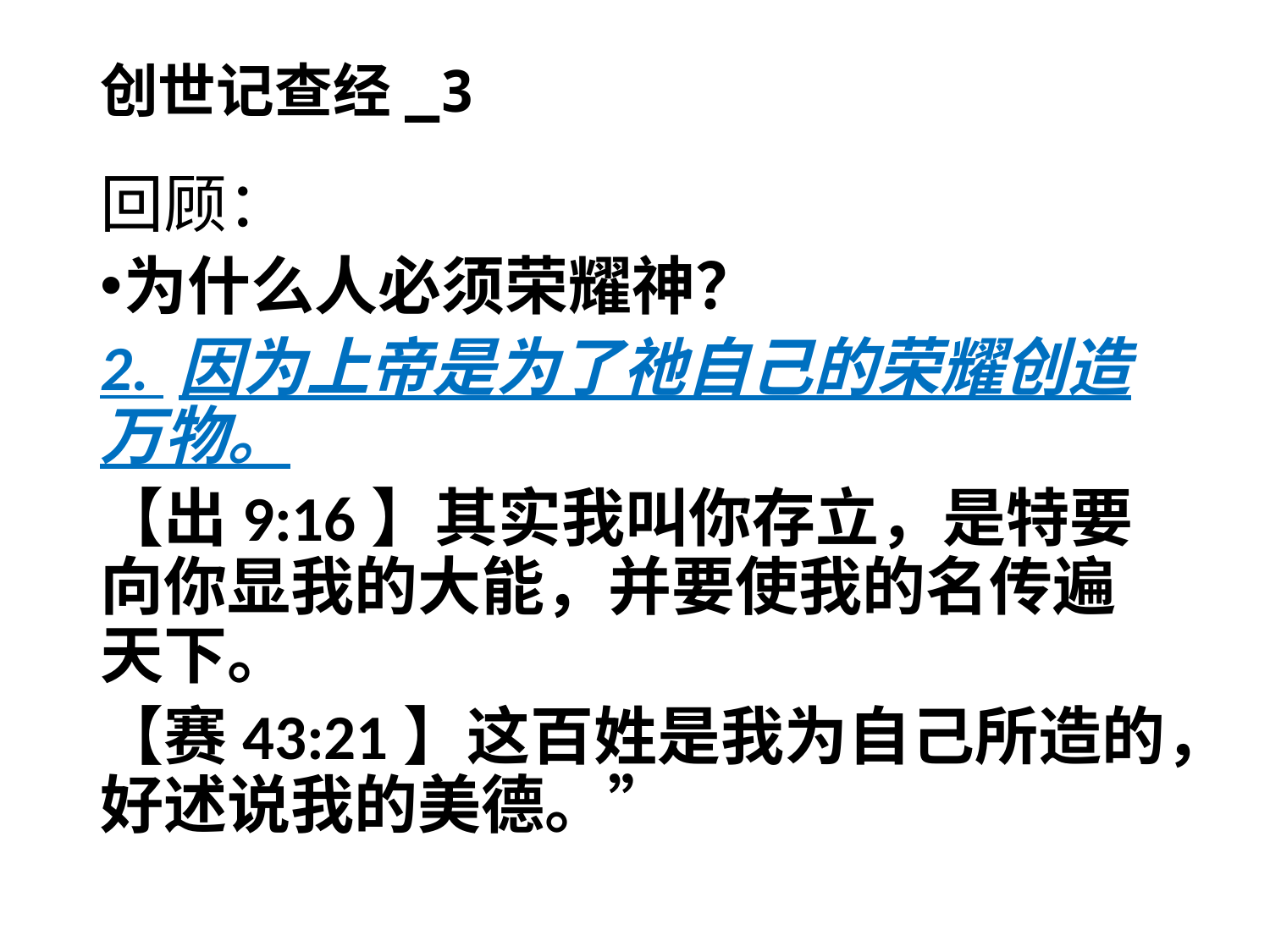

# 创世记查经_3
回顾：
为什么人必须荣耀神？
2. 因为上帝是为了祂自己的荣耀创造万物。
【出9:16】其实我叫你存立，是特要向你显我的大能，并要使我的名传遍天下。
【赛43:21】这百姓是我为自己所造的，好述说我的美德。”